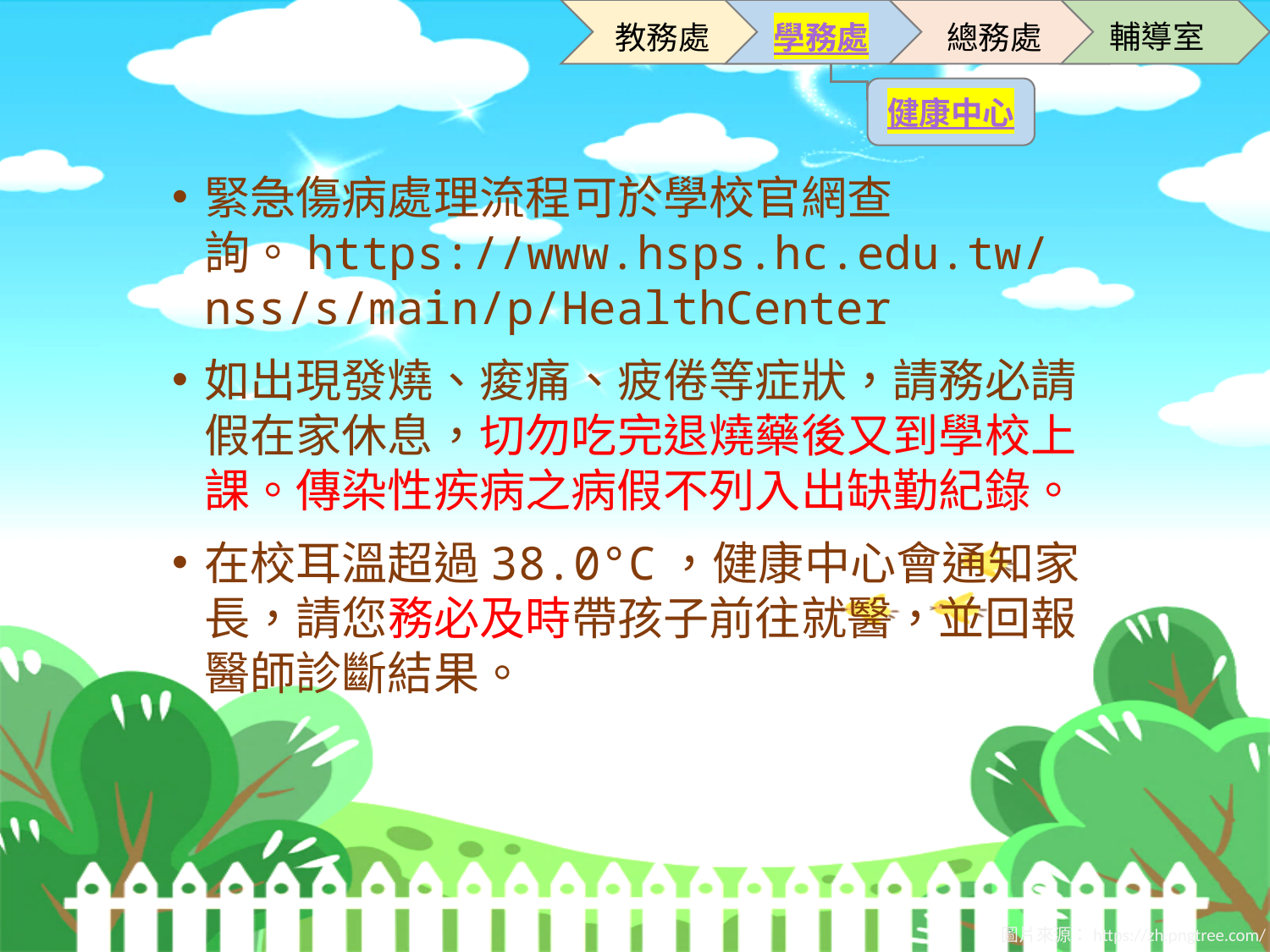

輔導室
教務處
學務處
總務處
健康中心
緊急傷病處理流程可於學校官網查詢。https://www.hsps.hc.edu.tw/nss/s/main/p/HealthCenter
如出現發燒、痠痛、疲倦等症狀，請務必請假在家休息，切勿吃完退燒藥後又到學校上課。傳染性疾病之病假不列入出缺勤紀錄。
在校耳溫超過38.0°C，健康中心會通知家長，請您務必及時帶孩子前往就醫，並回報醫師診斷結果。